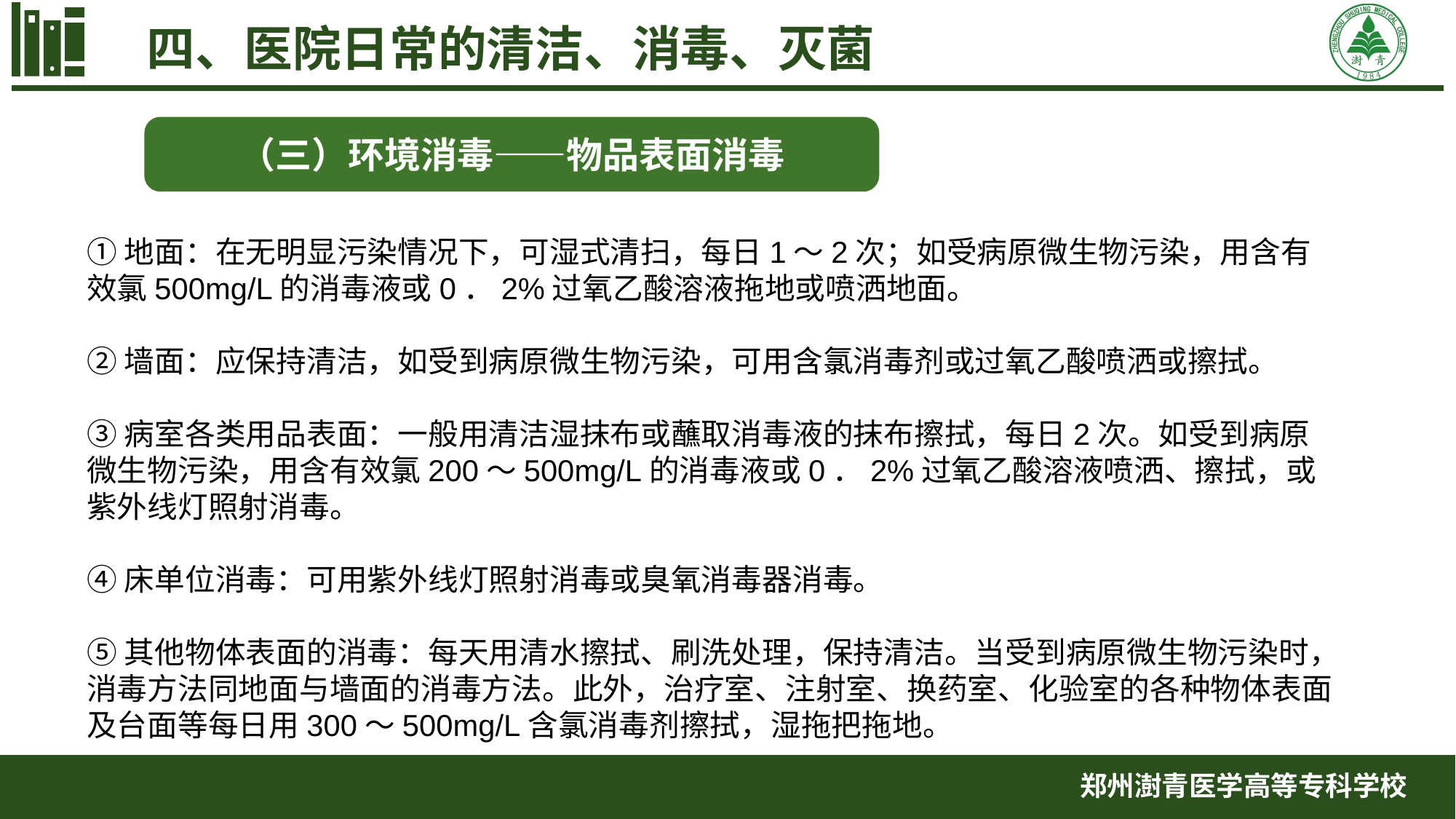

四、医院日常的清洁、消毒、灭菌

（三）环境消毒——物品表面消毒
①地面：在无明显污染情况下，可湿式清扫，每日1～2次；如受病原微生物污染，用含有效氯500mg/L的消毒液或0．2%过氧乙酸溶液拖地或喷洒地面。

②墙面：应保持清洁，如受到病原微生物污染，可用含氯消毒剂或过氧乙酸喷洒或擦拭。

③病室各类用品表面：一般用清洁湿抹布或蘸取消毒液的抹布擦拭，每日2次。如受到病原微生物污染，用含有效氯200～500mg/L的消毒液或0．2%过氧乙酸溶液喷洒、擦拭，或紫外线灯照射消毒。

④床单位消毒：可用紫外线灯照射消毒或臭氧消毒器消毒。

⑤其他物体表面的消毒：每天用清水擦拭、刷洗处理，保持清洁。当受到病原微生物污染时，消毒方法同地面与墙面的消毒方法。此外，治疗室、注射室、换药室、化验室的各种物体表面及台面等每日用300～500mg/L含氯消毒剂擦拭，湿拖把拖地。
郑州澍青医学高等专科学校